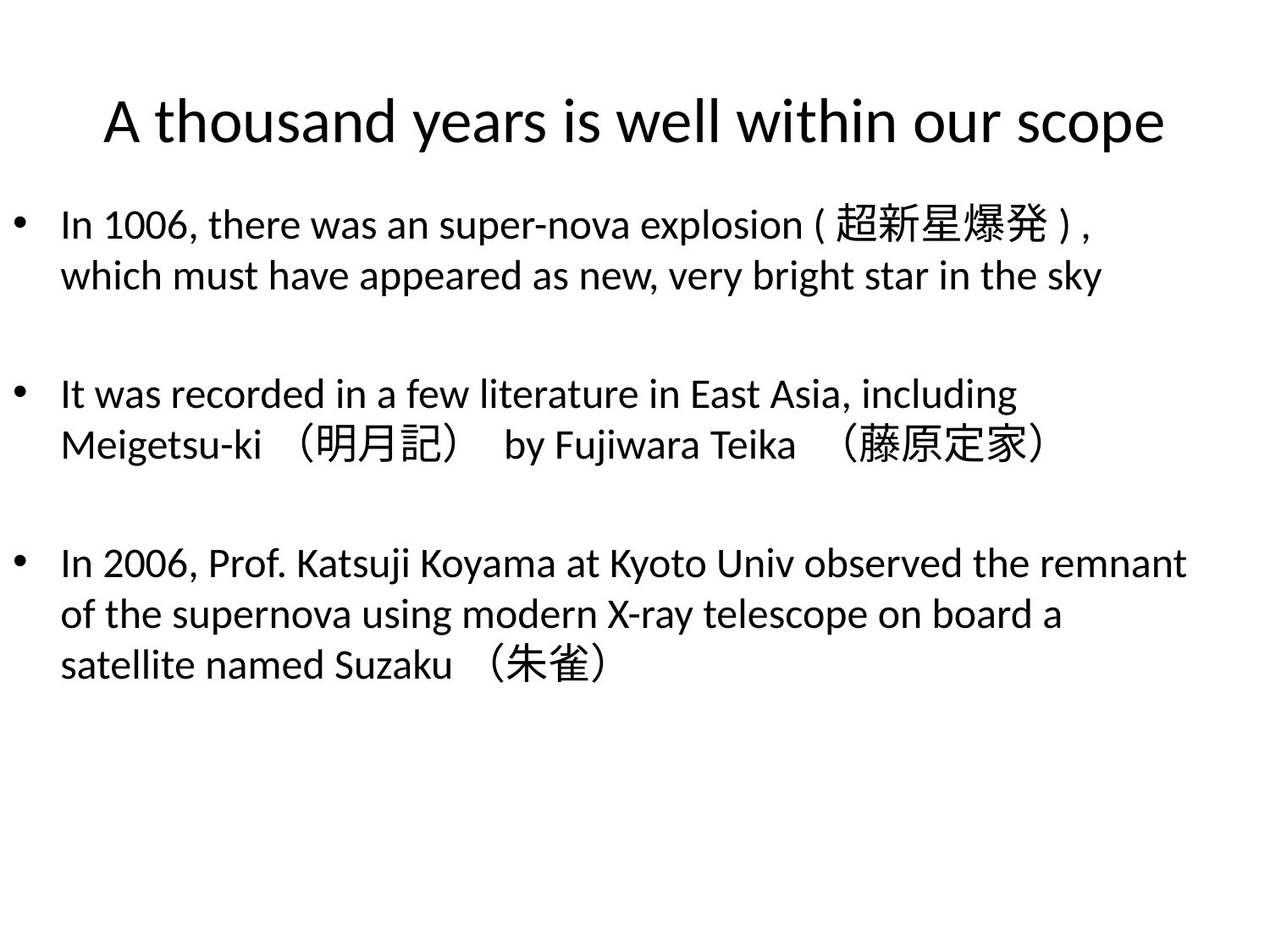

# A thousand years is well within our scope
In 1006, there was an super-nova explosion (超新星爆発) , which must have appeared as new, very bright star in the sky

It was recorded in a few literature in East Asia, including Meigetsu-ki（明月記） by Fujiwara Teika （藤原定家）

In 2006, Prof. Katsuji Koyama at Kyoto Univ observed the remnant of the supernova using modern X-ray telescope on board a satellite named Suzaku（朱雀）